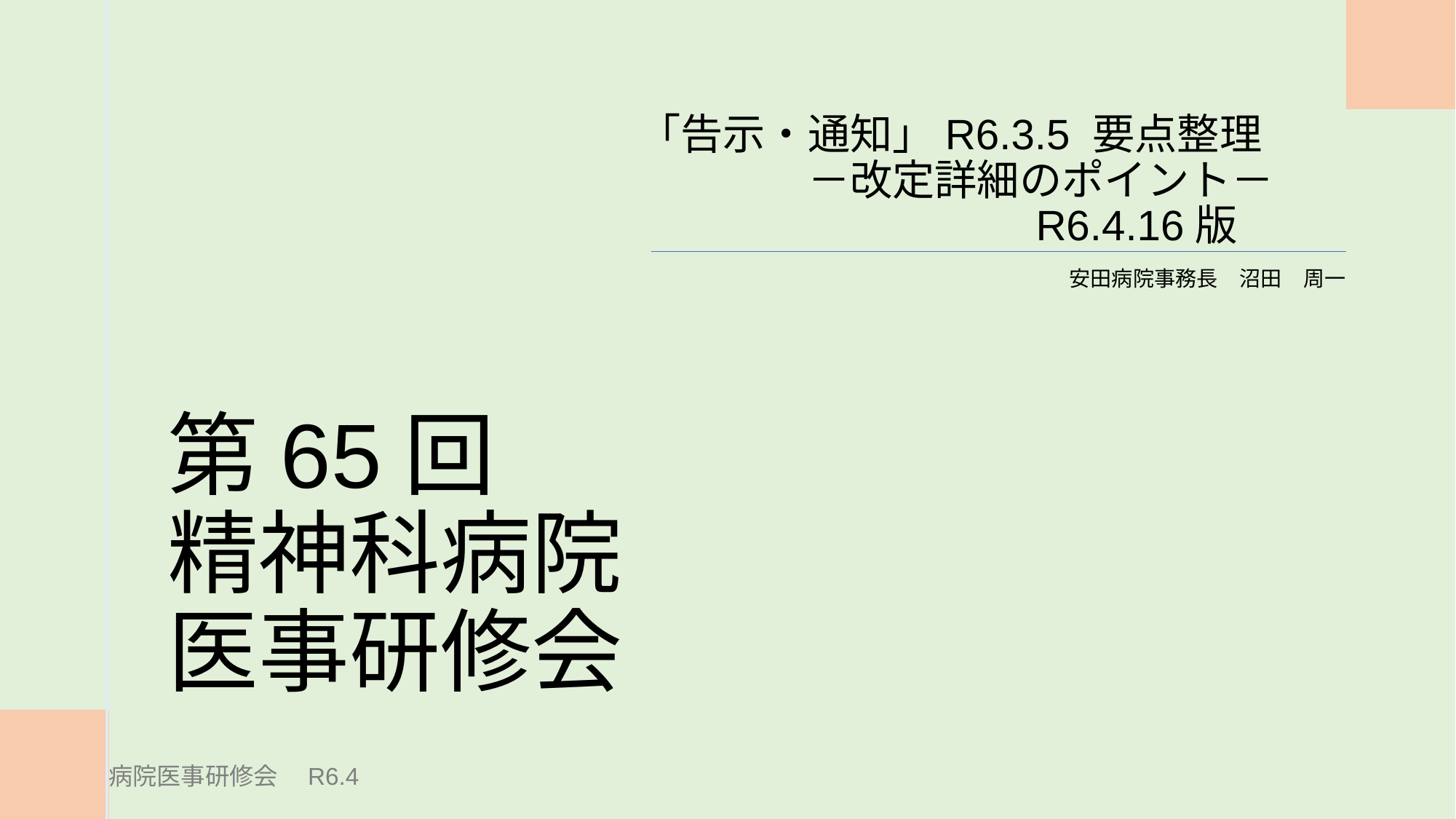

# 第65回 精神科病院 医事研修会
「告示・通知」R6.3.5 要点整理
　　　　－改定詳細のポイント－
        　　　　　　     R6.4.16版
安田病院事務長　沼田　周一